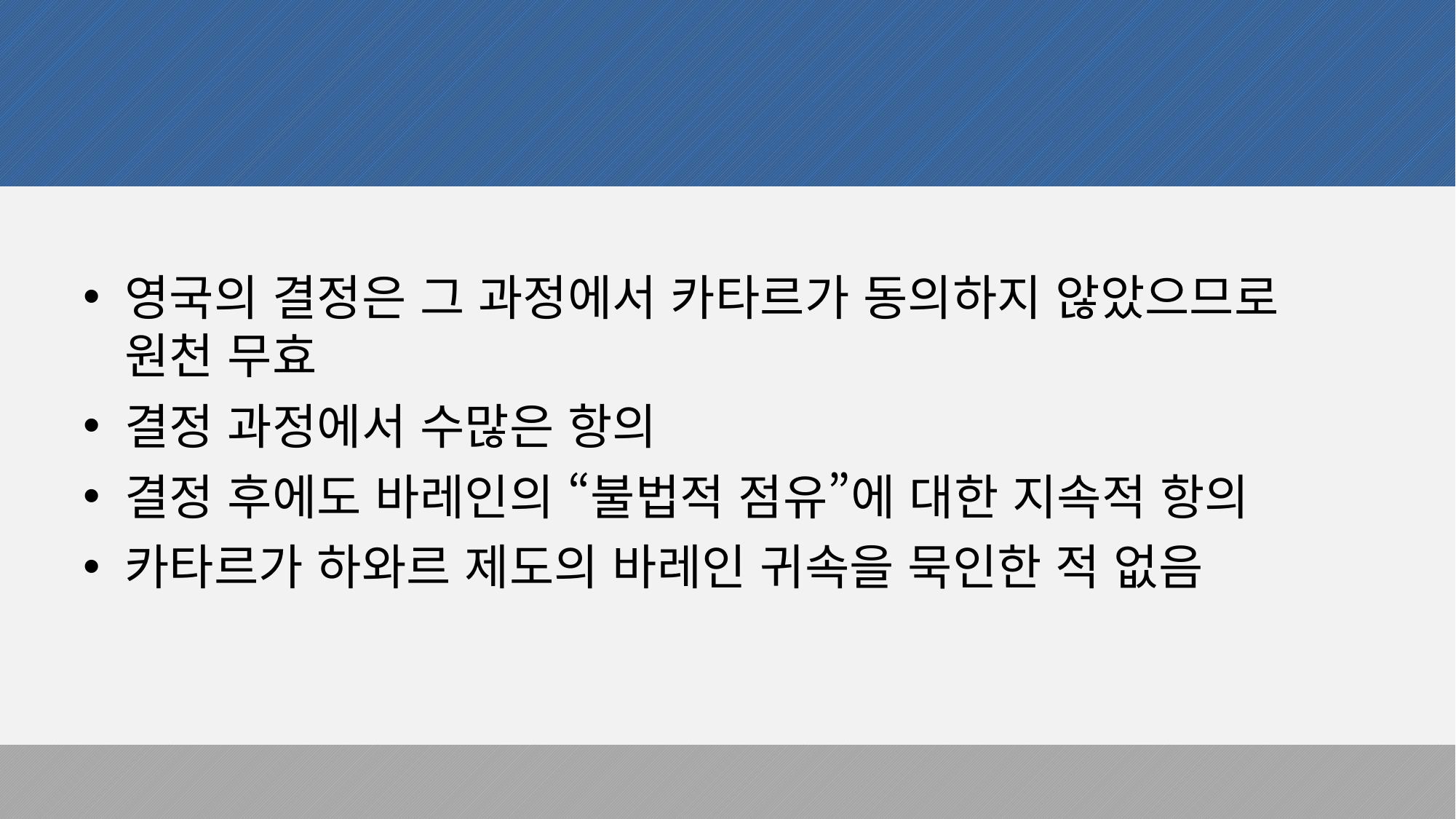

영국의 결정은 그 과정에서 카타르가 동의하지 않았으므로 원천 무효
결정 과정에서 수많은 항의
결정 후에도 바레인의 “불법적 점유”에 대한 지속적 항의
카타르가 하와르 제도의 바레인 귀속을 묵인한 적 없음